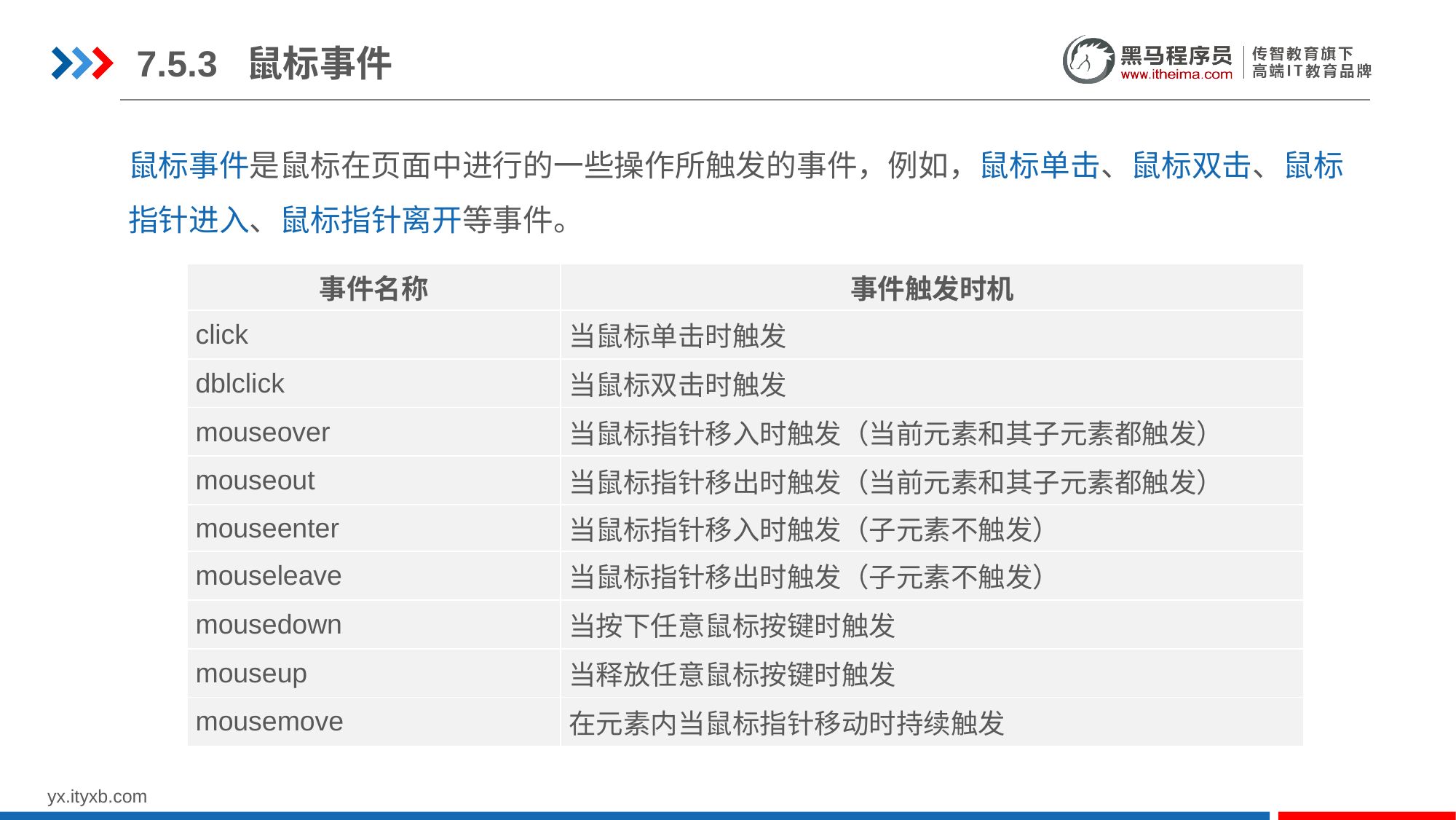

7.5.3  鼠标事件
鼠标事件是鼠标在页面中进行的一些操作所触发的事件，例如，鼠标单击、鼠标双击、鼠标指针进入、鼠标指针离开等事件。
| 事件名称 | 事件触发时机 |
| --- | --- |
| click | 当鼠标单击时触发 |
| dblclick | 当鼠标双击时触发 |
| mouseover | 当鼠标指针移入时触发（当前元素和其子元素都触发） |
| mouseout | 当鼠标指针移出时触发（当前元素和其子元素都触发） |
| mouseenter | 当鼠标指针移入时触发（子元素不触发） |
| mouseleave | 当鼠标指针移出时触发（子元素不触发） |
| mousedown | 当按下任意鼠标按键时触发 |
| mouseup | 当释放任意鼠标按键时触发 |
| mousemove | 在元素内当鼠标指针移动时持续触发 |